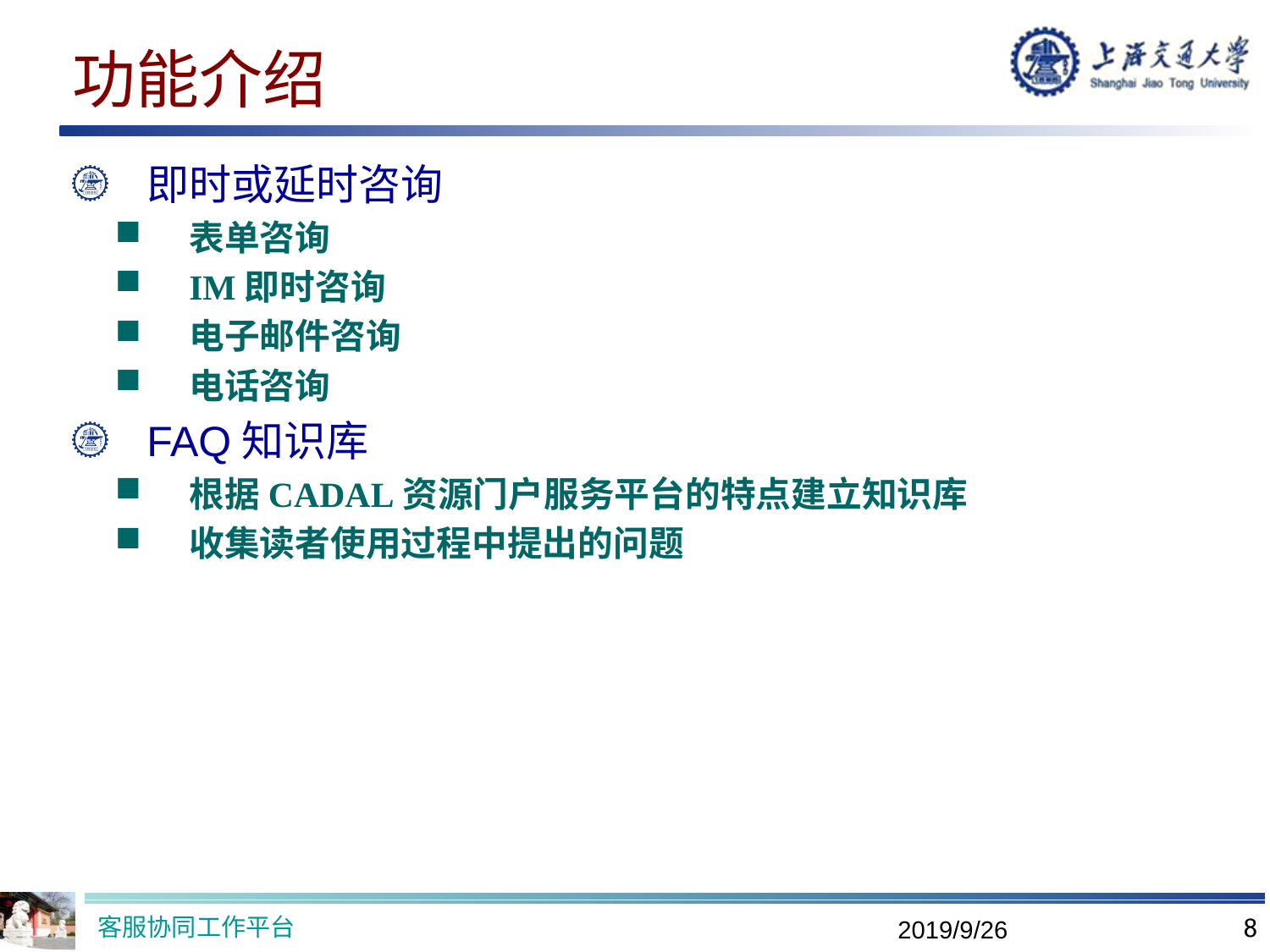

# 功能介绍
即时或延时咨询
表单咨询
IM即时咨询
电子邮件咨询
电话咨询
FAQ知识库
根据CADAL资源门户服务平台的特点建立知识库
收集读者使用过程中提出的问题
客服协同工作平台
8
2019/9/26